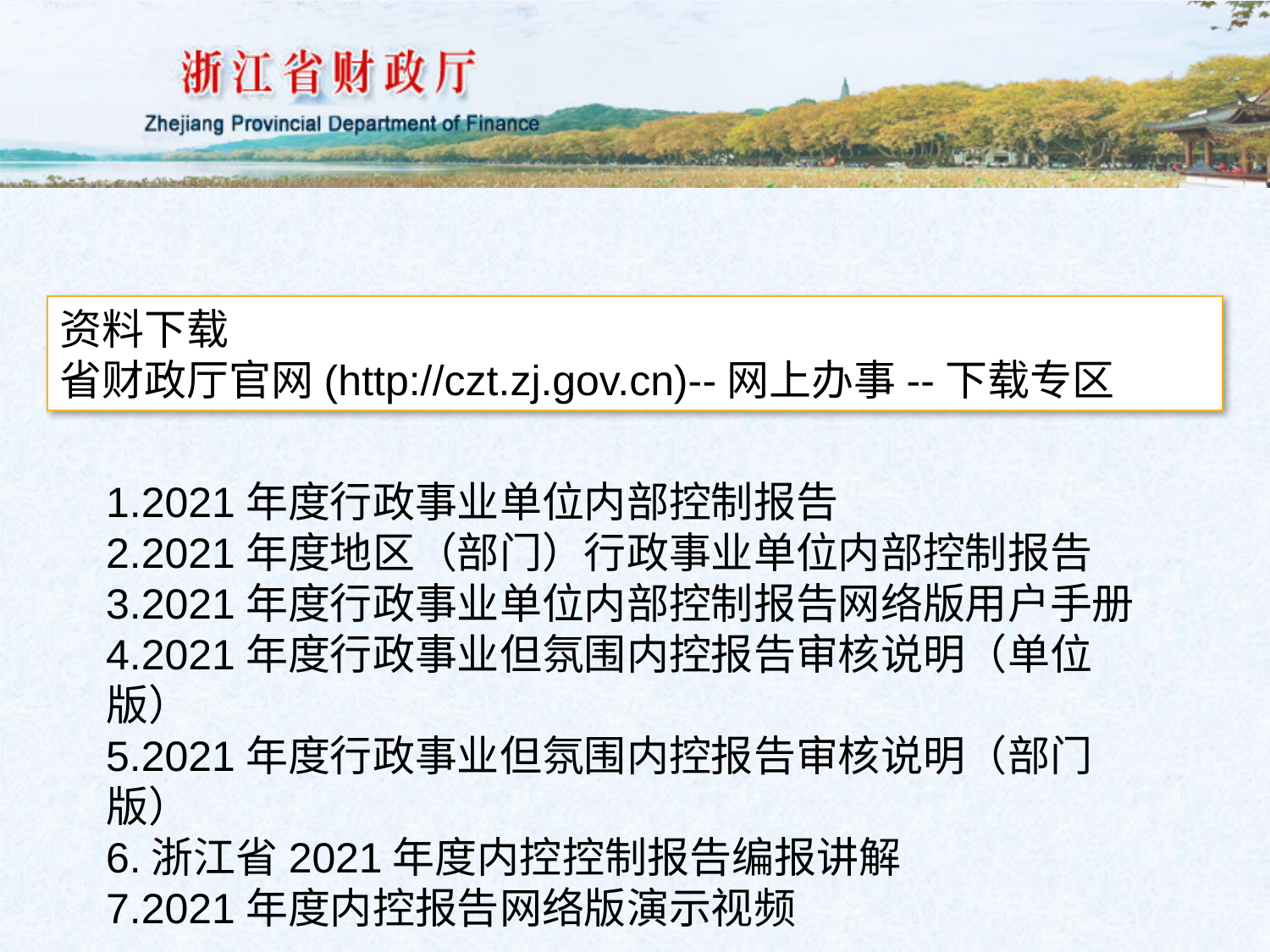

资料下载
省财政厅官网(http://czt.zj.gov.cn)--网上办事--下载专区
1.2021年度行政事业单位内部控制报告
2.2021年度地区（部门）行政事业单位内部控制报告
3.2021年度行政事业单位内部控制报告网络版用户手册
4.2021年度行政事业但氛围内控报告审核说明（单位版）
5.2021年度行政事业但氛围内控报告审核说明（部门版）
6.浙江省2021年度内控控制报告编报讲解
7.2021年度内控报告网络版演示视频